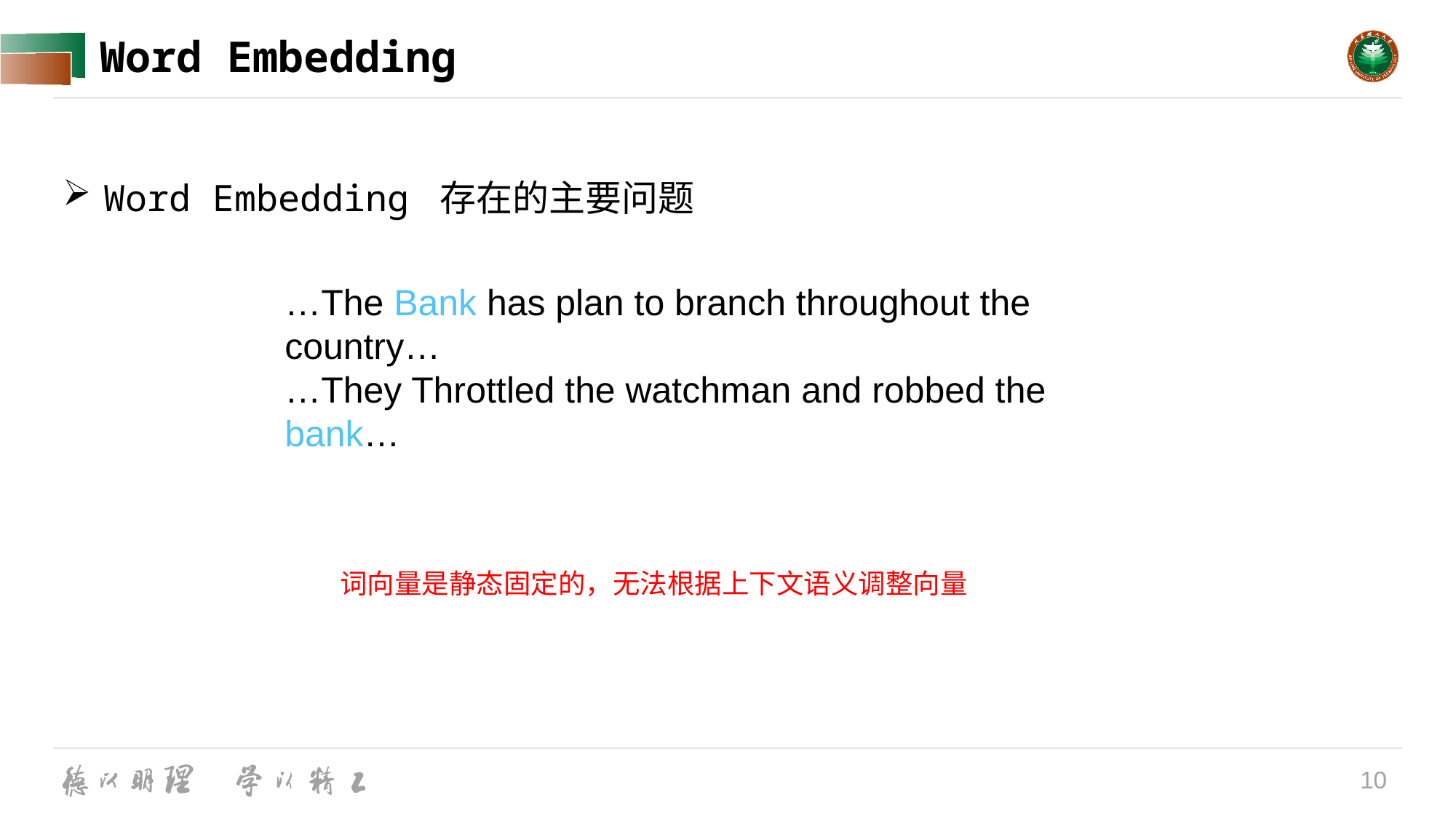

# Word Embedding
Word Embedding 存在的主要问题
…The Bank has plan to branch throughout the country…
…They Throttled the watchman and robbed the bank…
词向量是静态固定的，无法根据上下文语义调整向量